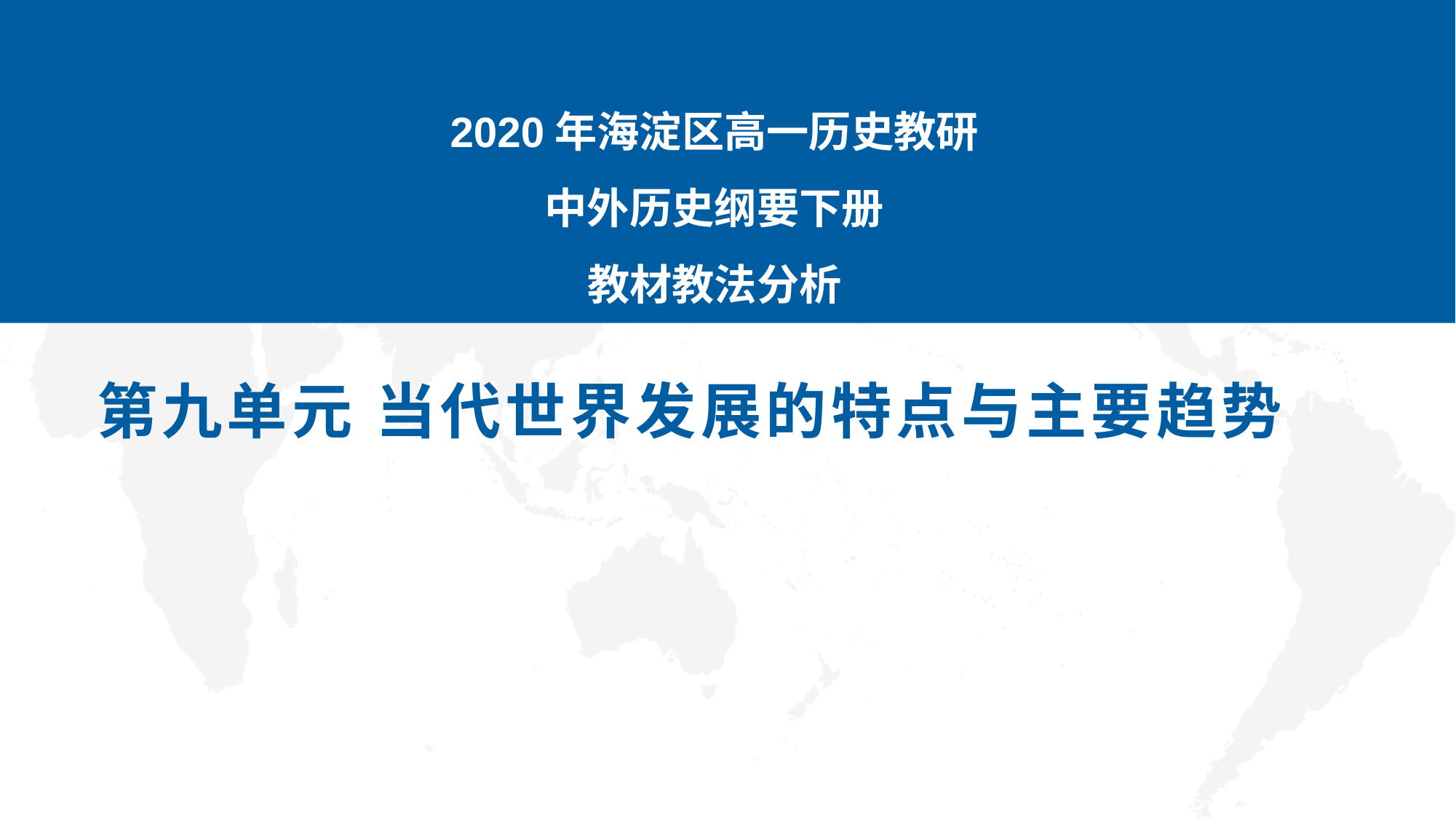

2020年海淀区高一历史教研
中外历史纲要下册
教材教法分析
第九单元 当代世界发展的特点与主要趋势